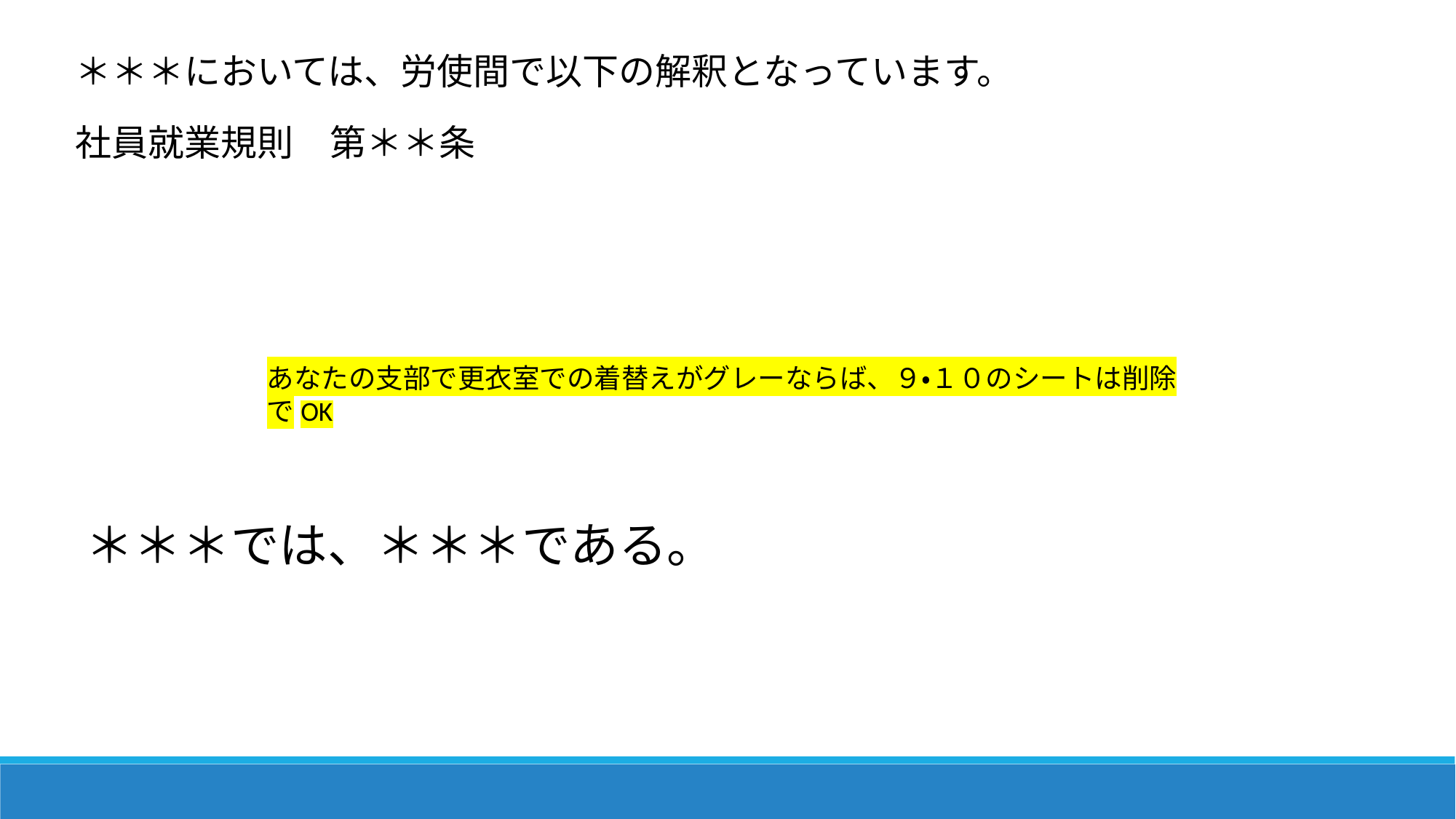

＊＊＊においては、労使間で以下の解釈となっています。
社員就業規則　第＊＊条
あなたの支部で更衣室での着替えがグレーならば、９・１０のシートは削除でOK
＊＊＊では、＊＊＊である。